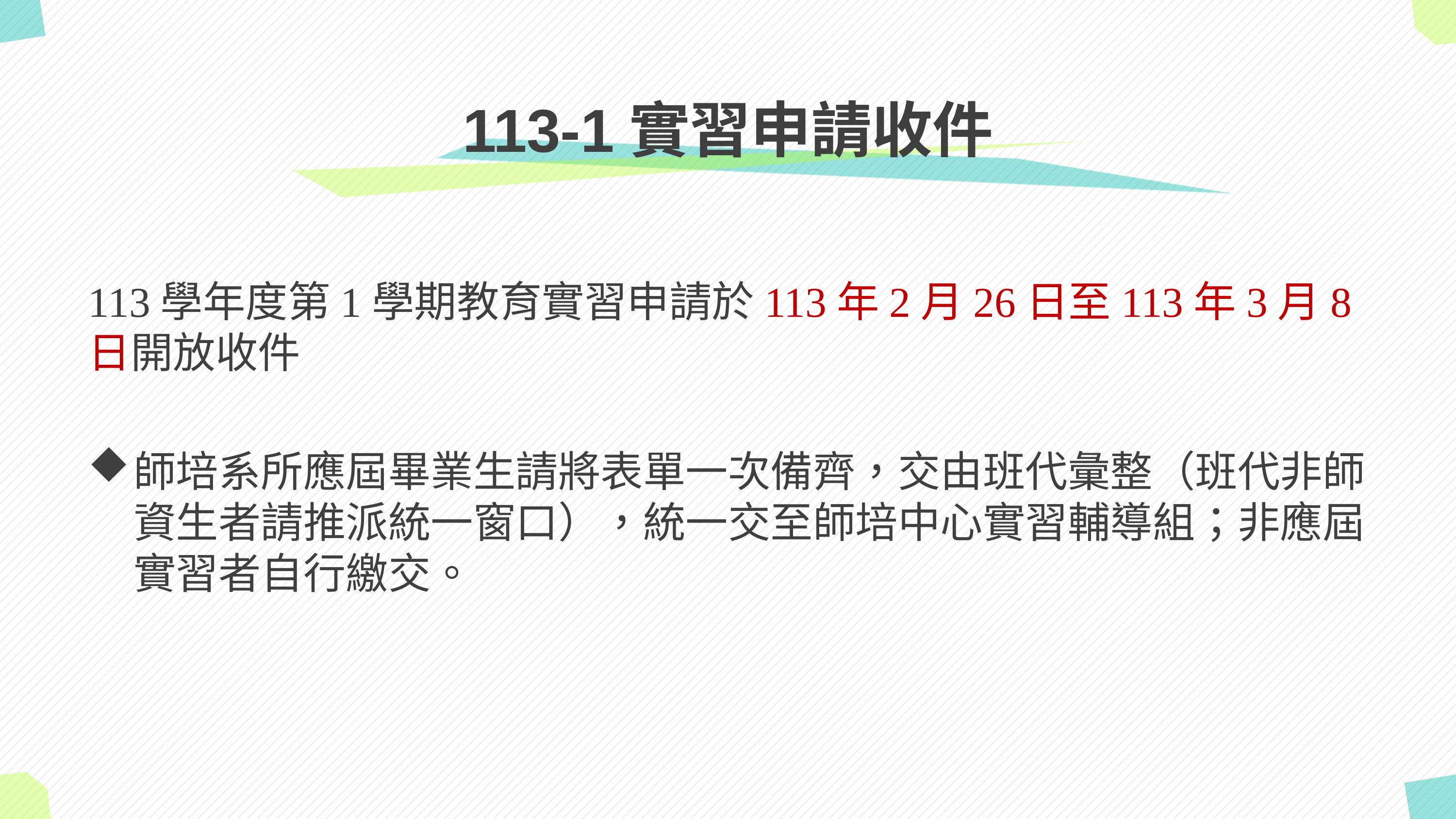

# 113-1實習申請收件

113學年度第1學期教育實習申請於113年2月26日至113年3月8日開放收件

師培系所應屆畢業生請將表單一次備齊，交由班代彙整（班代非師資生者請推派統一窗口），統一交至師培中心實習輔導組；非應屆實習者自行繳交。